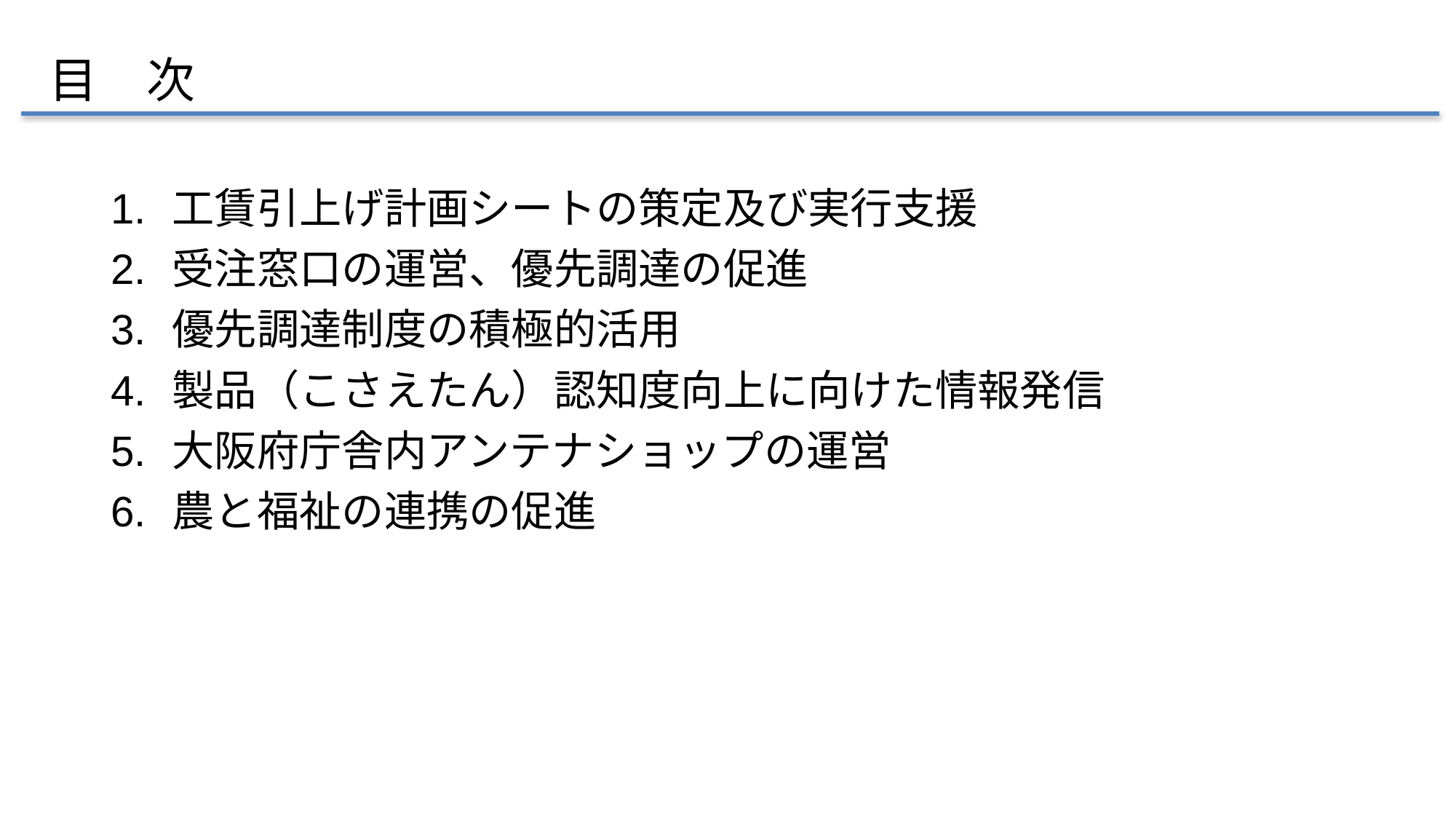

目　次
工賃引上げ計画シートの策定及び実行支援
受注窓口の運営、優先調達の促進
優先調達制度の積極的活用
製品（こさえたん）認知度向上に向けた情報発信
大阪府庁舎内アンテナショップの運営
農と福祉の連携の促進